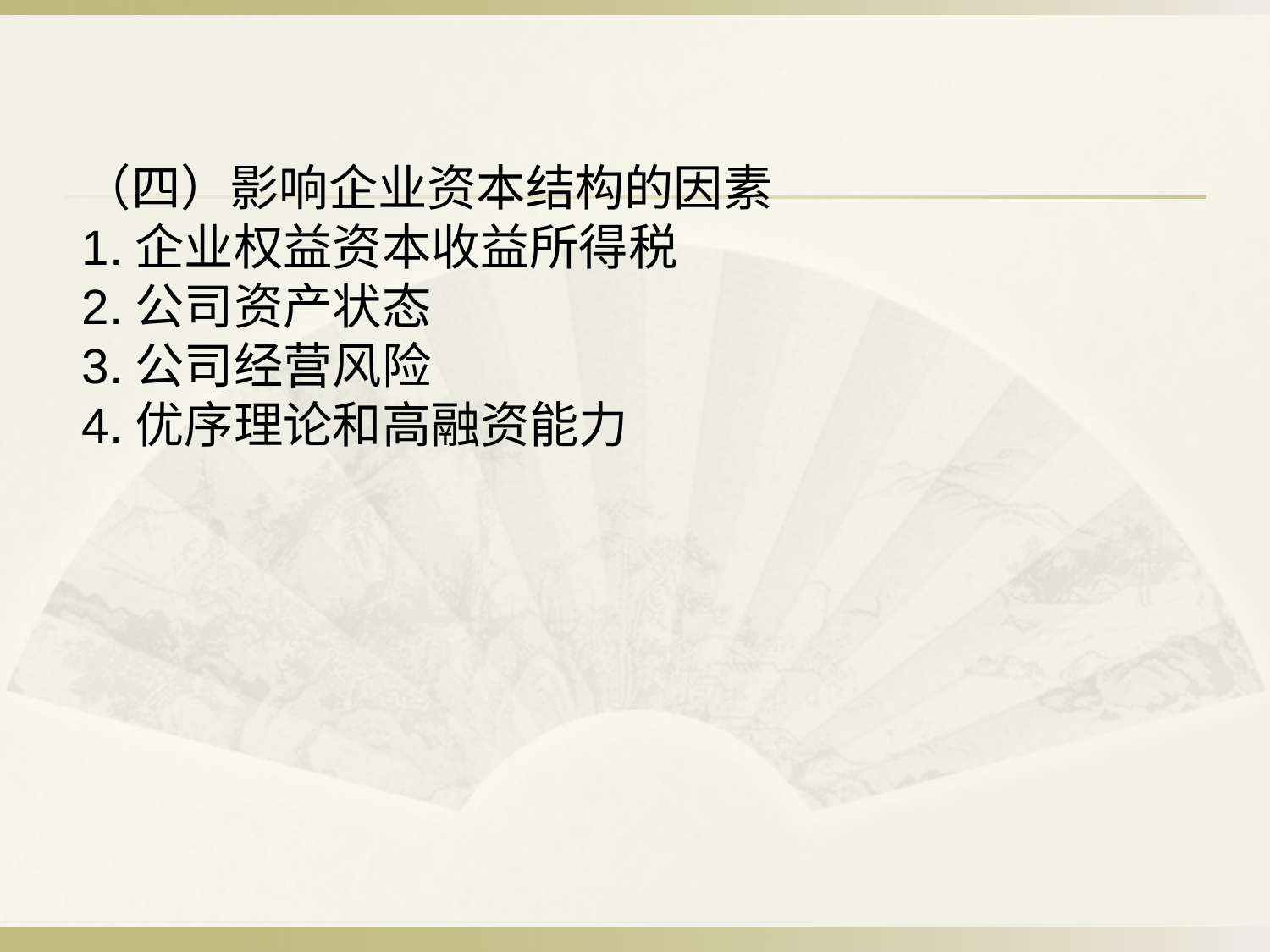

（四）影响企业资本结构的因素
1.企业权益资本收益所得税
2.公司资产状态
3.公司经营风险
4.优序理论和高融资能力